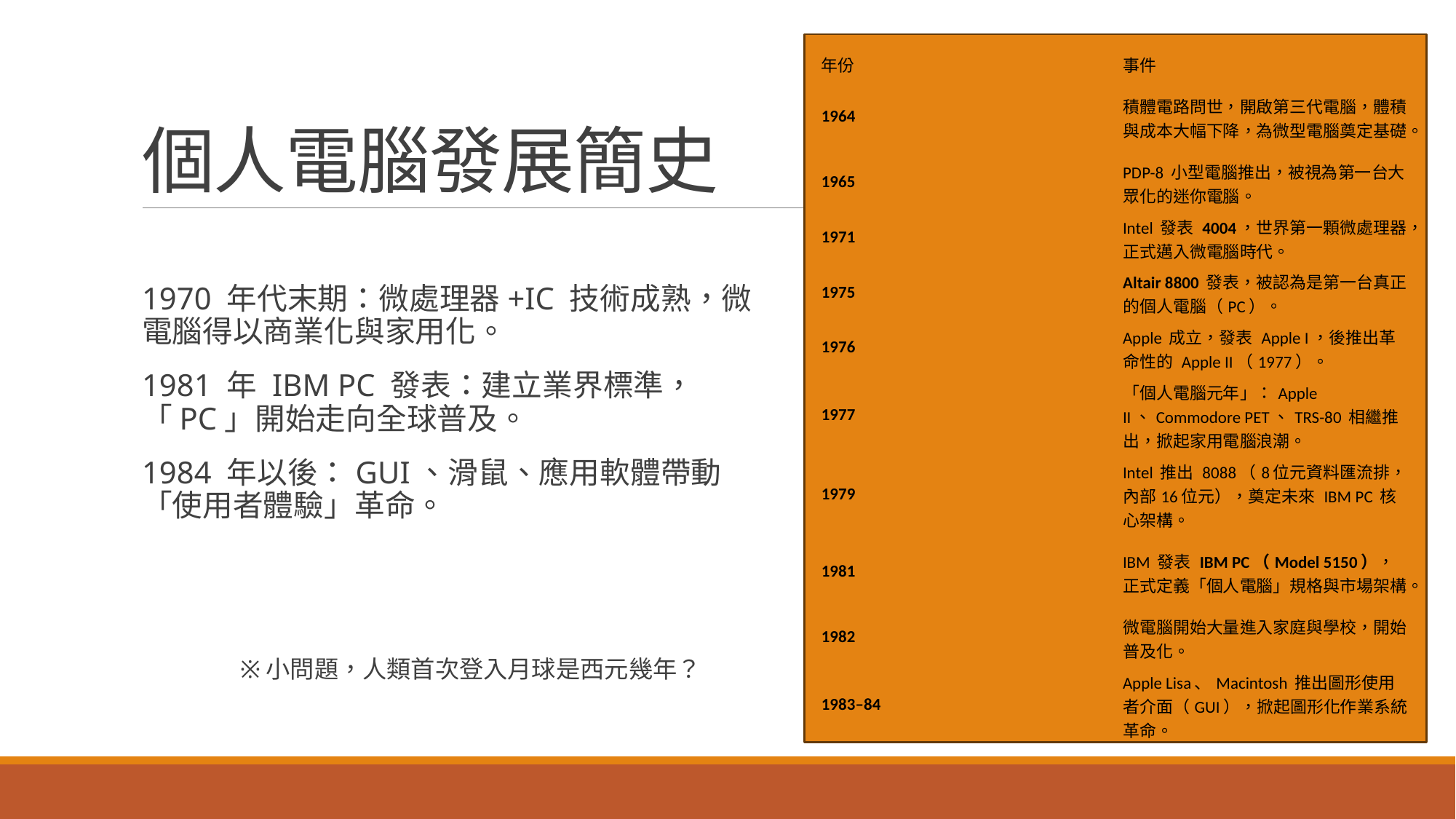

# 個人電腦發展簡史

| 年份 | 事件 |
| --- | --- |
| 1964 | 積體電路問世，開啟第三代電腦，體積與成本大幅下降，為微型電腦奠定基礎。 |
| 1965 | PDP-8 小型電腦推出，被視為第一台大眾化的迷你電腦。 |
| 1971 | Intel 發表 4004，世界第一顆微處理器，正式邁入微電腦時代。 |
| 1975 | Altair 8800 發表，被認為是第一台真正的個人電腦（PC）。 |
| 1976 | Apple 成立，發表 Apple I，後推出革命性的 Apple II（1977）。 |
| 1977 | 「個人電腦元年」：Apple II、Commodore PET、TRS-80 相繼推出，掀起家用電腦浪潮。 |
| 1979 | Intel 推出 8088（8位元資料匯流排，內部16位元），奠定未來 IBM PC 核心架構。 |
| 1981 | IBM 發表 IBM PC（Model 5150），正式定義「個人電腦」規格與市場架構。 |
| 1982 | 微電腦開始大量進入家庭與學校，開始普及化。 |
| 1983–84 | Apple Lisa、Macintosh 推出圖形使用者介面（GUI），掀起圖形化作業系統革命。 |

1970 年代末期：微處理器+IC 技術成熟，微電腦得以商業化與家用化。
1981 年 IBM PC 發表：建立業界標準，「PC」開始走向全球普及。
1984 年以後：GUI、滑鼠、應用軟體帶動「使用者體驗」革命。

	※小問題，人類首次登入月球是西元幾年？